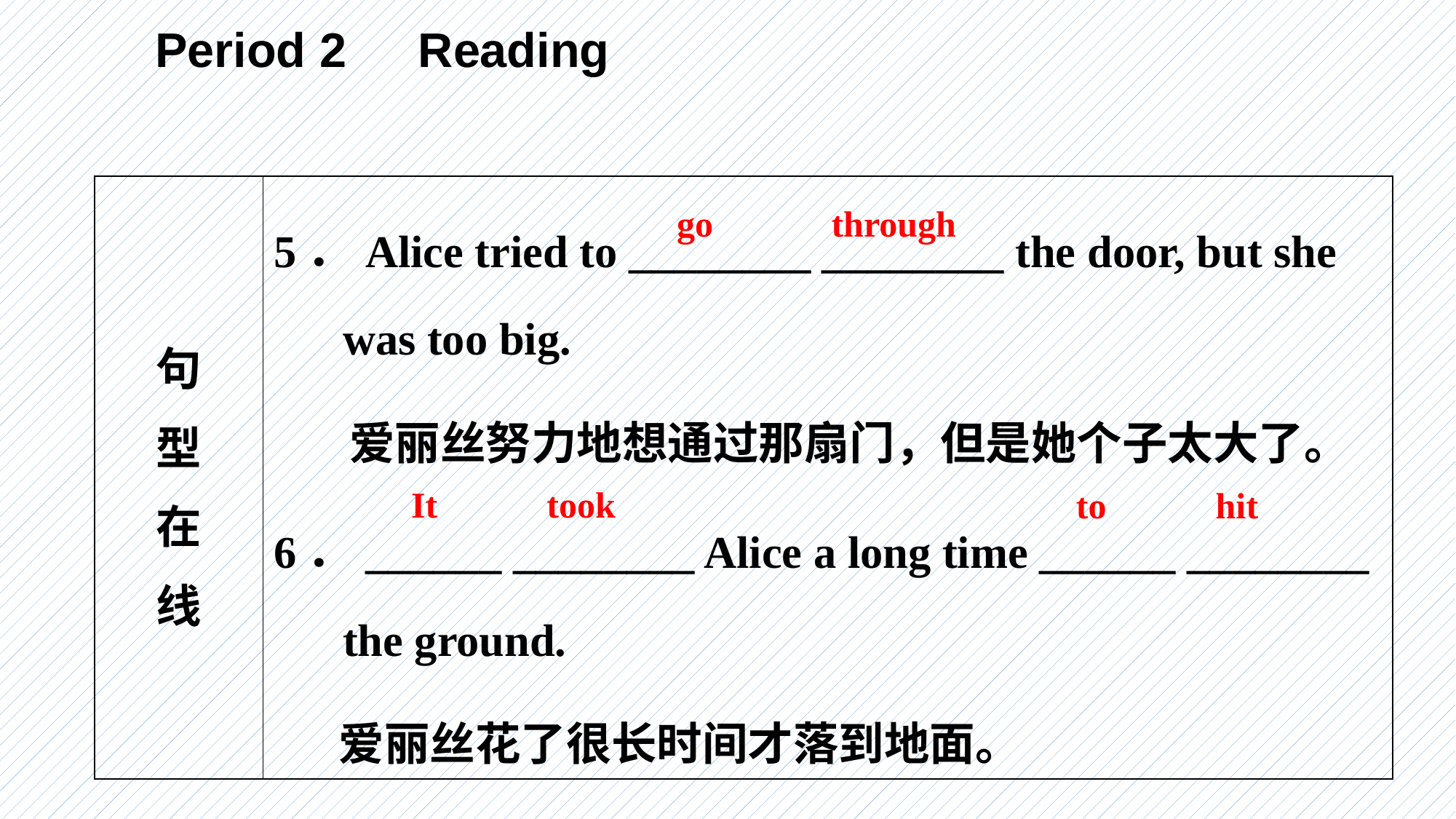

Period 2　Reading
| 句 型 在 线 | 5．Alice tried to \_\_\_\_\_\_\_\_ \_\_\_\_\_\_\_\_ the door, but she was too big. 爱丽丝努力地想通过那扇门，但是她个子太大了。 6．\_\_\_\_\_\_ \_\_\_\_\_\_\_\_ Alice a long time \_\_\_\_\_\_ \_\_\_\_\_\_\_\_ the ground. 爱丽丝花了很长时间才落到地面。 |
| --- | --- |
go             through

It            took
to            hit